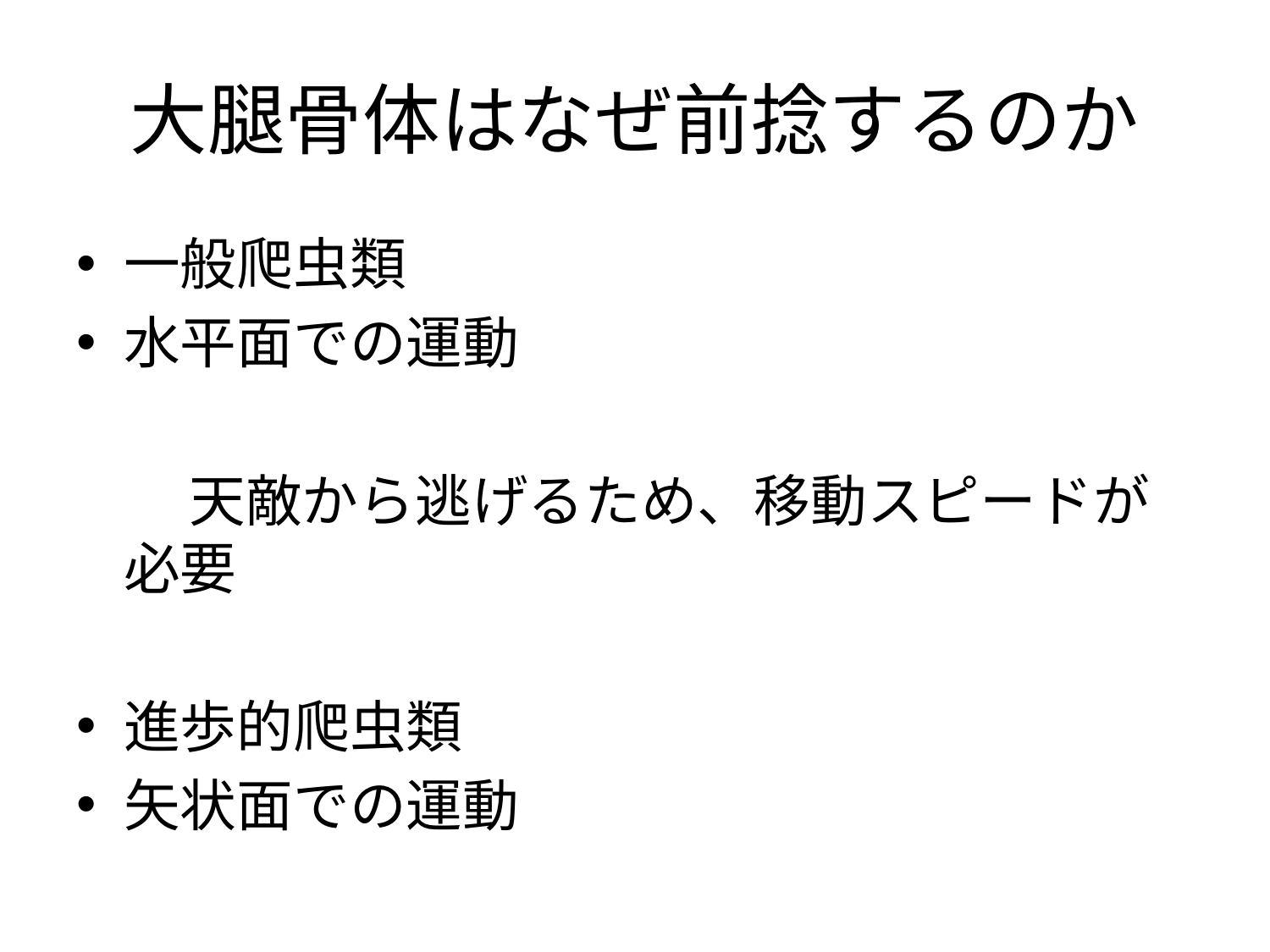

# 大腿骨体はなぜ前捻するのか
一般爬虫類
水平面での運動

　　天敵から逃げるため、移動スピードが必要

進歩的爬虫類
矢状面での運動